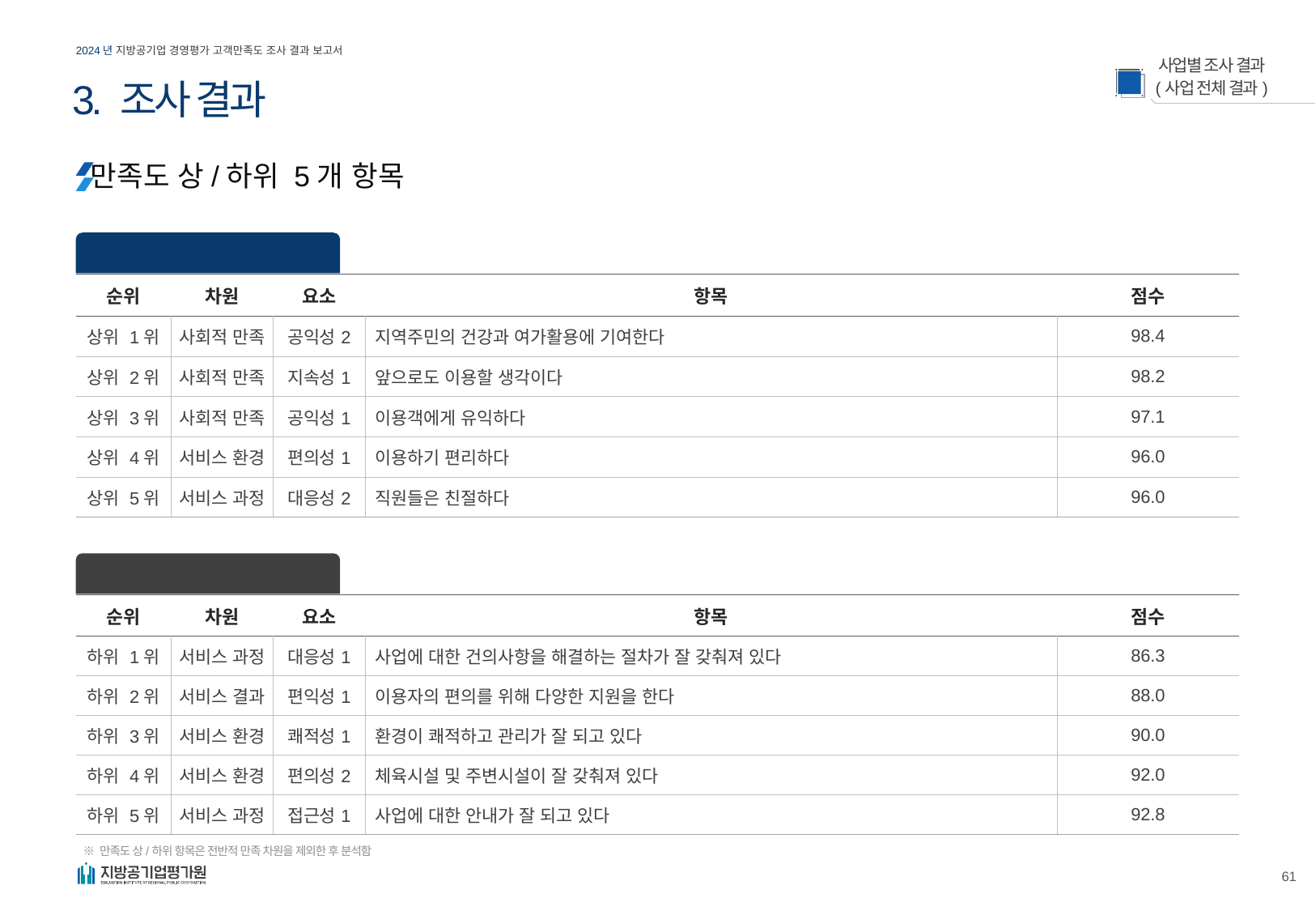

3. 조사 결과
만족도 상/하위 5개 항목

만족도 상위 5위
| 순위 | 차원 | 요소 | 항목 | 점수 |
| --- | --- | --- | --- | --- |
| 상위 1위 | 사회적 만족 | 공익성2 | 지역주민의 건강과 여가활용에 기여한다 | 98.4 |
| 상위 2위 | 사회적 만족 | 지속성1 | 앞으로도 이용할 생각이다 | 98.2 |
| 상위 3위 | 사회적 만족 | 공익성1 | 이용객에게 유익하다 | 97.1 |
| 상위 4위 | 서비스 환경 | 편의성1 | 이용하기 편리하다 | 96.0 |
| 상위 5위 | 서비스 과정 | 대응성2 | 직원들은 친절하다 | 96.0 |
만족도 하위 5위
| 순위 | 차원 | 요소 | 항목 | 점수 |
| --- | --- | --- | --- | --- |
| 하위 1위 | 서비스 과정 | 대응성1 | 사업에 대한 건의사항을 해결하는 절차가 잘 갖춰져 있다 | 86.3 |
| 하위 2위 | 서비스 결과 | 편익성1 | 이용자의 편의를 위해 다양한 지원을 한다 | 88.0 |
| 하위 3위 | 서비스 환경 | 쾌적성1 | 환경이 쾌적하고 관리가 잘 되고 있다 | 90.0 |
| 하위 4위 | 서비스 환경 | 편의성2 | 체육시설 및 주변시설이 잘 갖춰져 있다 | 92.0 |
| 하위 5위 | 서비스 과정 | 접근성1 | 사업에 대한 안내가 잘 되고 있다 | 92.8 |
※ 만족도 상/하위 항목은 전반적 만족 차원을 제외한 후 분석함